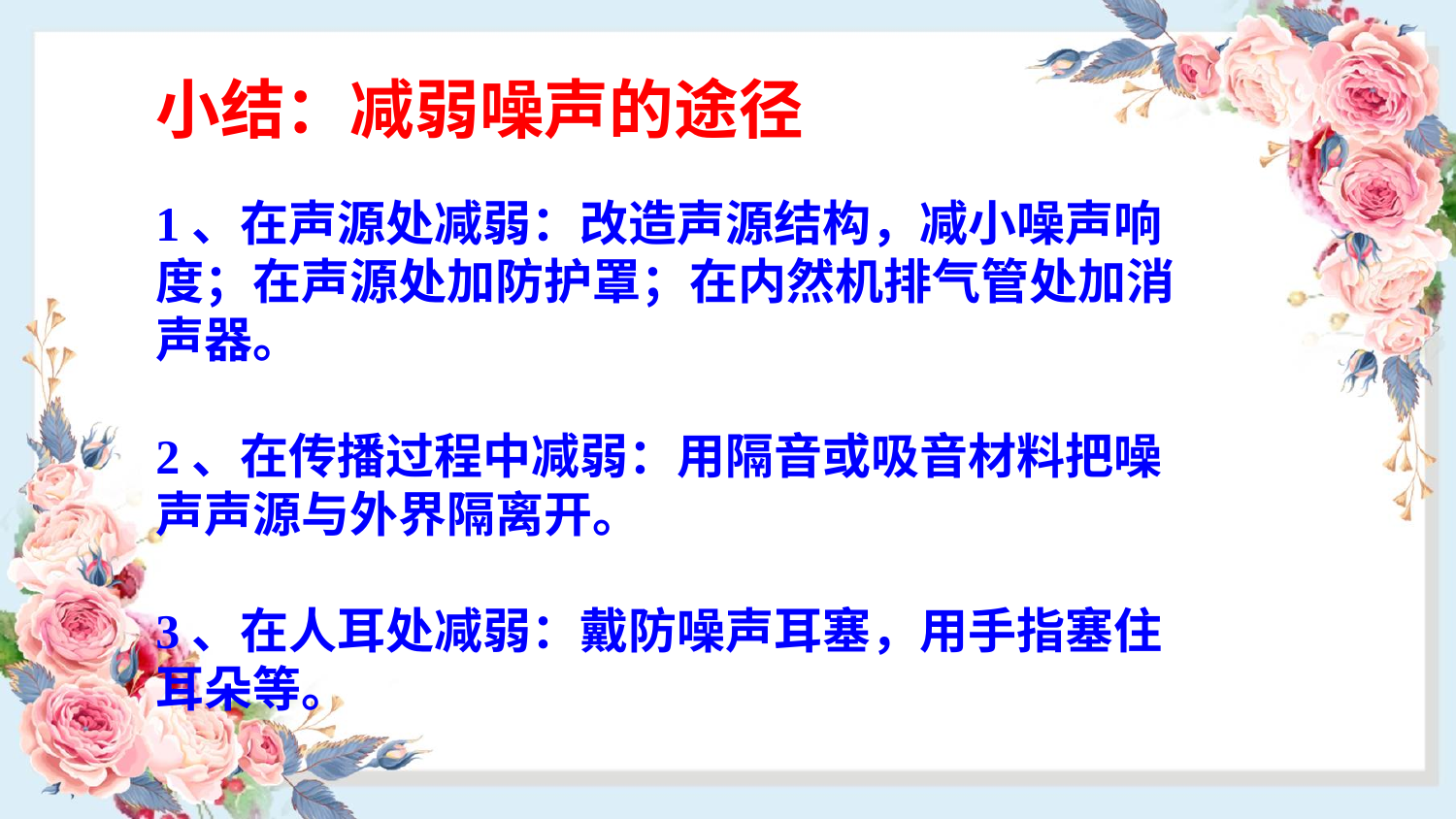

小结：减弱噪声的途径
1、在声源处减弱：改造声源结构，减小噪声响度；在声源处加防护罩；在内然机排气管处加消声器。

2、在传播过程中减弱：用隔音或吸音材料把噪声声源与外界隔离开。

3、在人耳处减弱：戴防噪声耳塞，用手指塞住耳朵等。